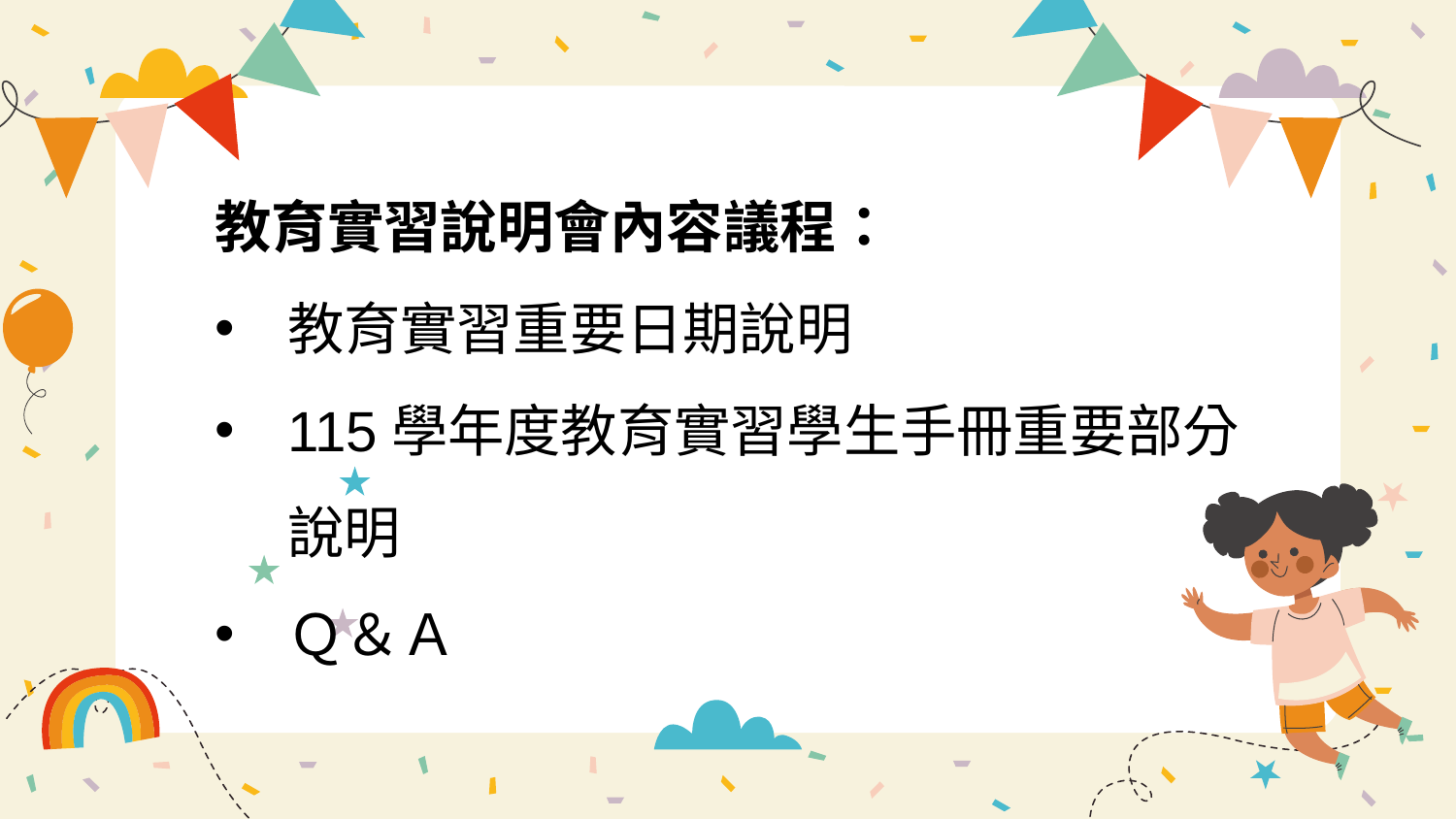

教育實習說明會內容議程：
教育實習重要日期說明
115學年度教育實習學生手冊重要部分說明
Ｑ＆Ａ